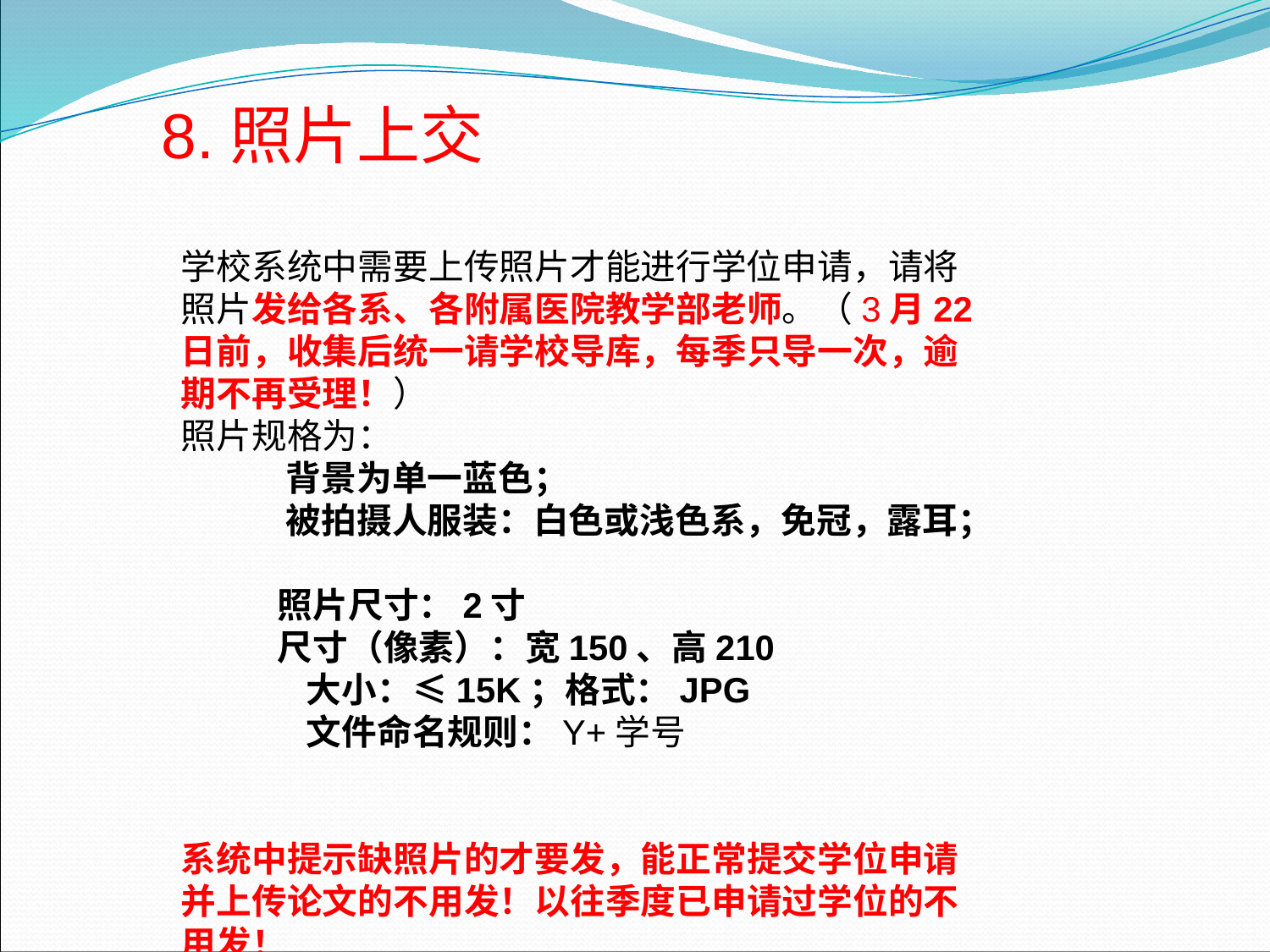

8.照片上交
学校系统中需要上传照片才能进行学位申请，请将照片发给各系、各附属医院教学部老师。（3月22日前，收集后统一请学校导库，每季只导一次，逾期不再受理！）
照片规格为：
            背景为单一蓝色；
            被拍摄人服装：白色或浅色系，免冠，露耳；
            照片尺寸：2寸
            尺寸（像素）：宽150、高210
            大小：≤15K；格式：JPG
            文件命名规则：Y+学号

系统中提示缺照片的才要发，能正常提交学位申请并上传论文的不用发！以往季度已申请过学位的不用发！